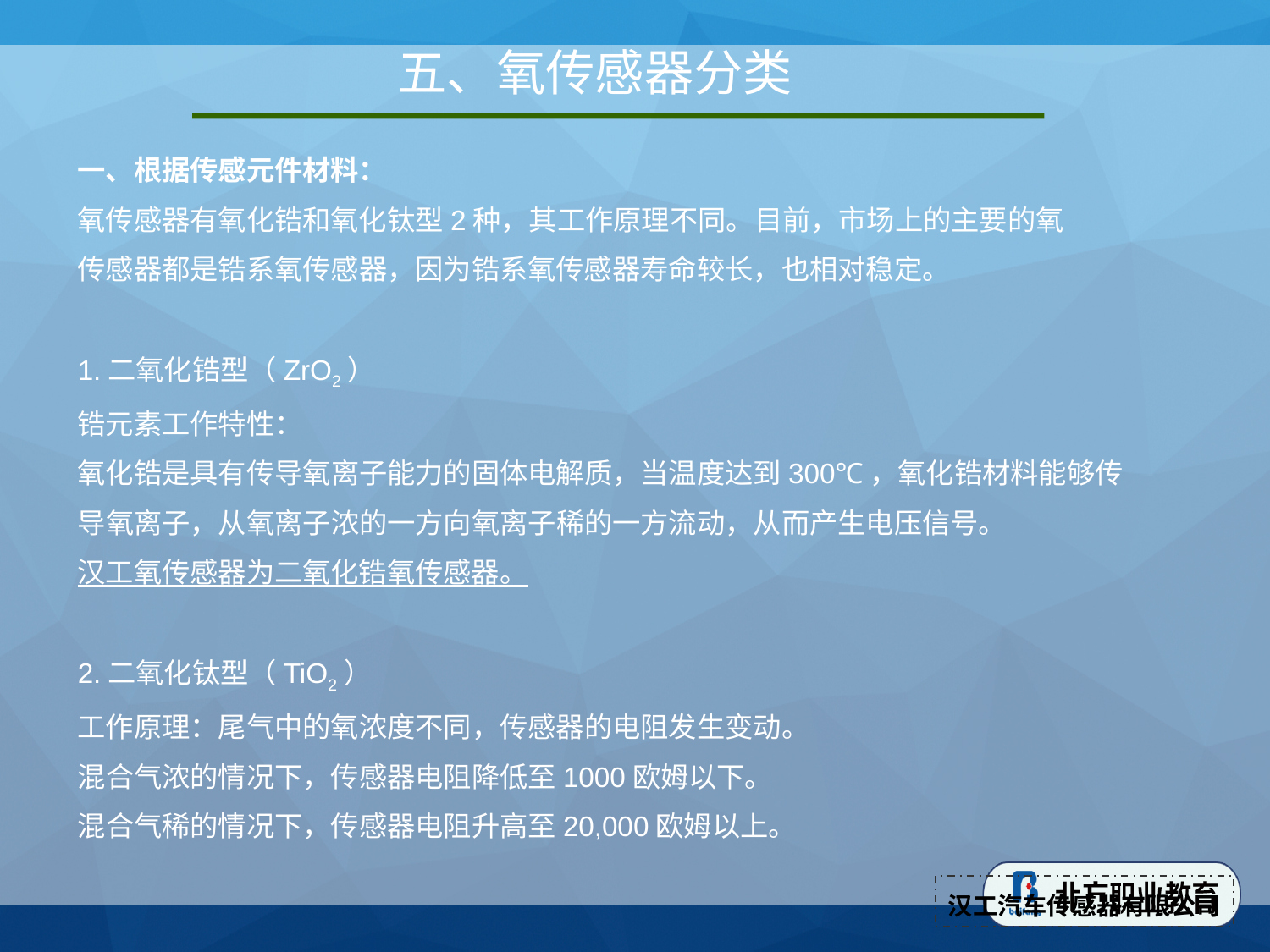

# 五、氧传感器分类

一、根据传感元件材料：
氧传感器有氧化锆和氧化钛型2种，其工作原理不同。目前，市场上的主要的氧
传感器都是锆系氧传感器，因为锆系氧传感器寿命较长，也相对稳定。

1.二氧化锆型（ZrO2）
锆元素工作特性：
氧化锆是具有传导氧离子能力的固体电解质，当温度达到300℃，氧化锆材料能够传
导氧离子，从氧离子浓的一方向氧离子稀的一方流动，从而产生电压信号。
汉工氧传感器为二氧化锆氧传感器。

2.二氧化钛型（TiO2）
工作原理：尾气中的氧浓度不同，传感器的电阻发生变动。
混合气浓的情况下，传感器电阻降低至1000欧姆以下。
混合气稀的情况下，传感器电阻升高至20,000欧姆以上。

汉工汽车传感器有限公司